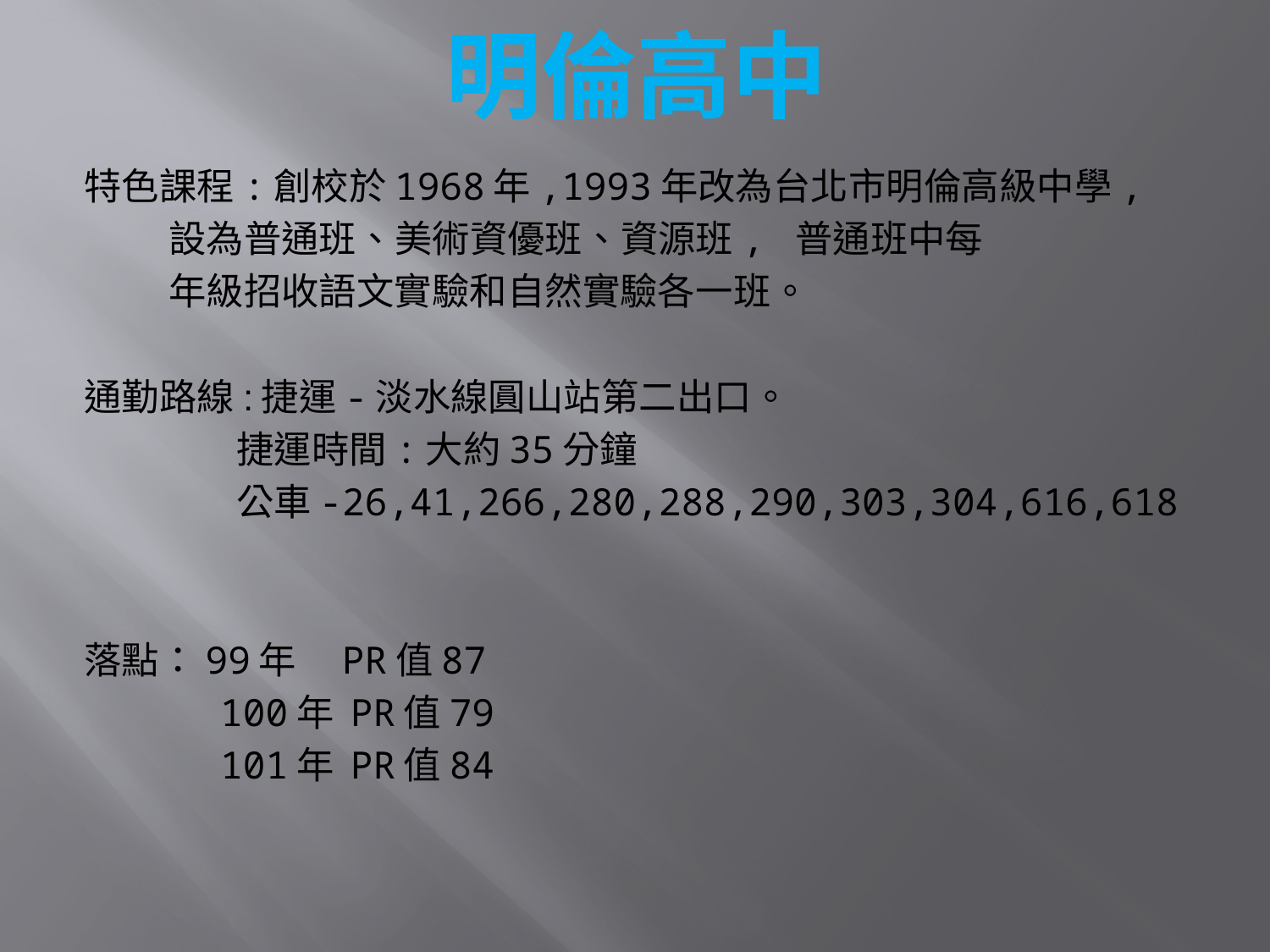

# 明倫高中
特色課程:創校於1968年,1993年改為台北市明倫高級中學,
         設為普通班、美術資優班、資源班, 普通班中每
         年級招收語文實驗和自然實驗各一班。

通勤路線:捷運-淡水線圓山站第二出口。
                 捷運時間:大約35分鐘
                 公車-26,41,266,280,288,290,303,304,616,618

落點：99年　PR值87
      100年 PR值79
      101年 PR值84